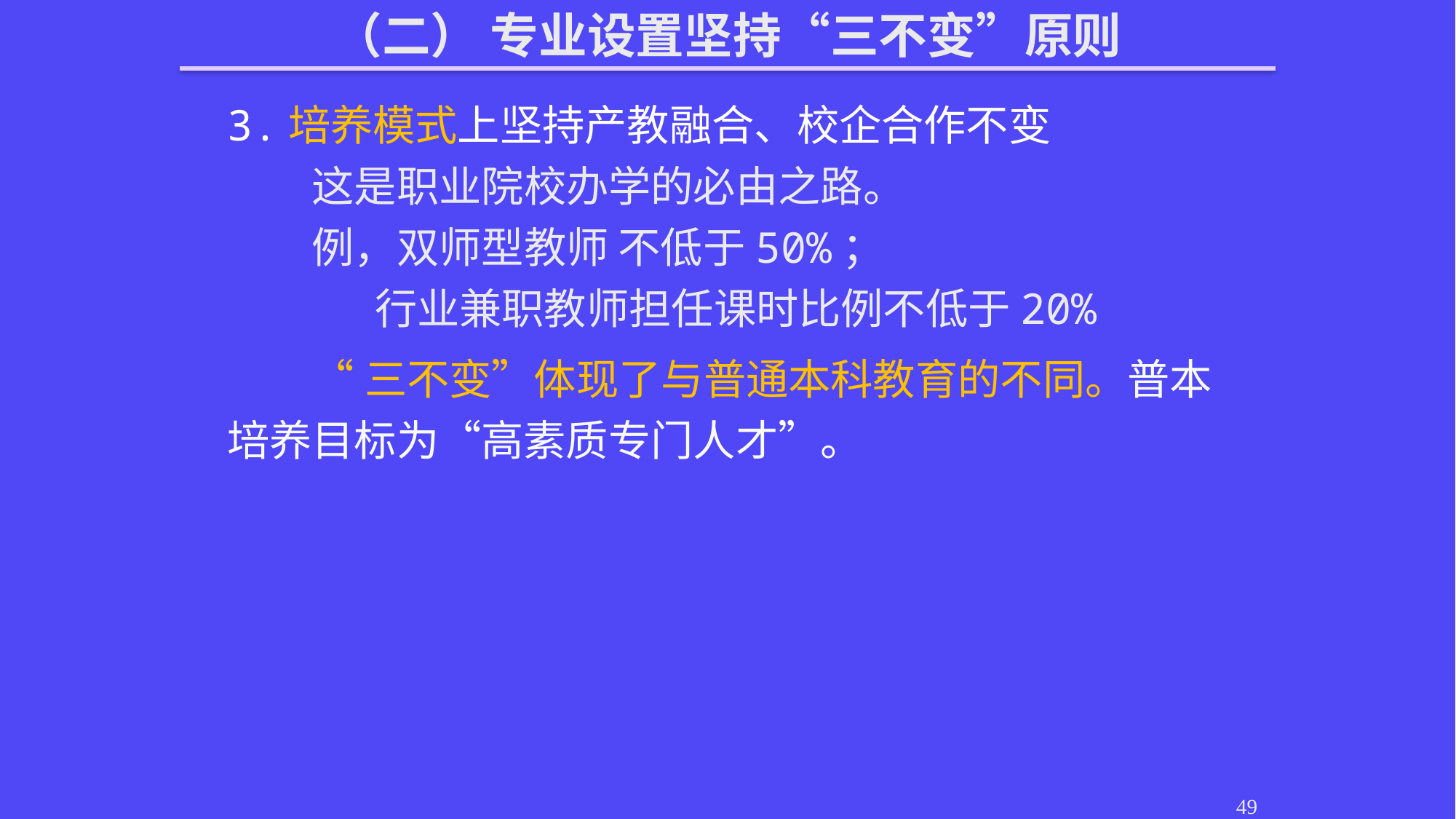

（二） 专业设置坚持“三不变”原则
3.培养模式上坚持产教融合、校企合作不变
这是职业院校办学的必由之路。
例，双师型教师 不低于50%；
	   行业兼职教师担任课时比例不低于20%
“三不变”体现了与普通本科教育的不同。普本培养目标为“高素质专门人才”。

49